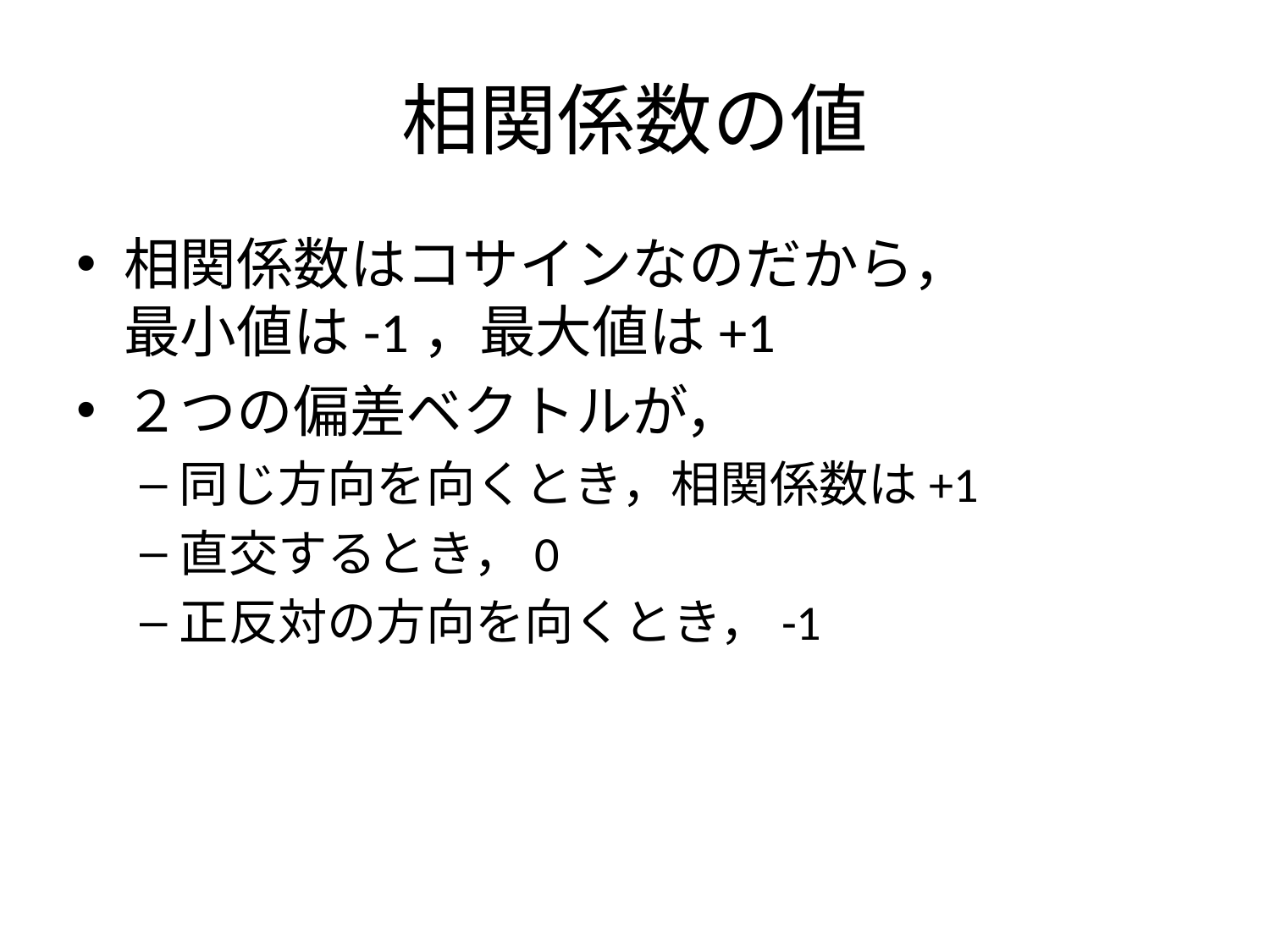

# 相関係数の値
相関係数はコサインなのだから，
最小値は-1，最大値は+1
２つの偏差ベクトルが，
同じ方向を向くとき，相関係数は+1
直交するとき，0
正反対の方向を向くとき，-1